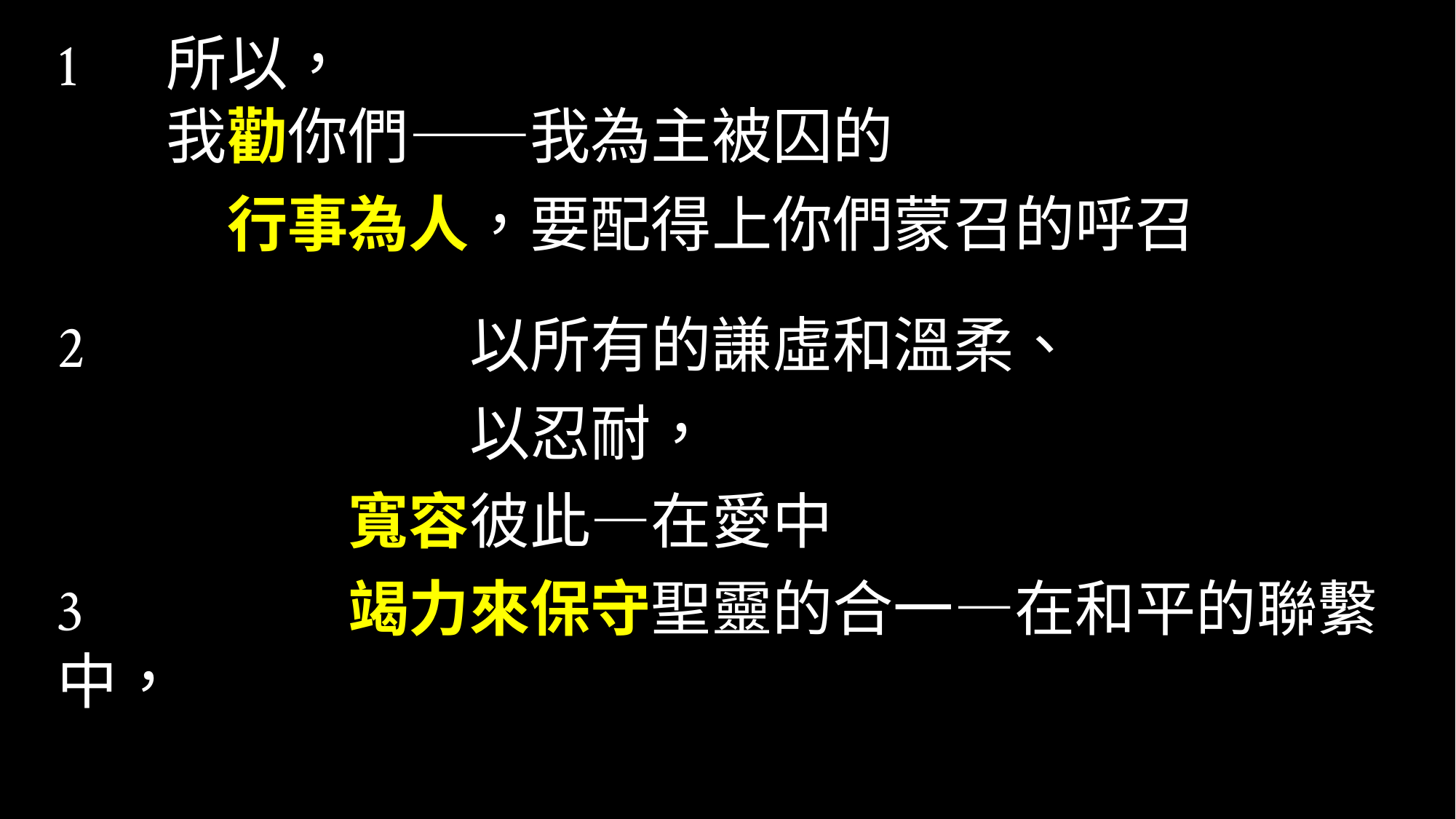

1	所以，
	我勸你們——我為主被囚的
	　行事為人，要配得上你們蒙召的呼召

2 	　　　　　以所有的謙虛和溫柔、
	　　　　　以忍耐，
	　　　寬容彼此—在愛中
3 	　　　竭力來保守聖靈的合一—在和平的聯繫中，